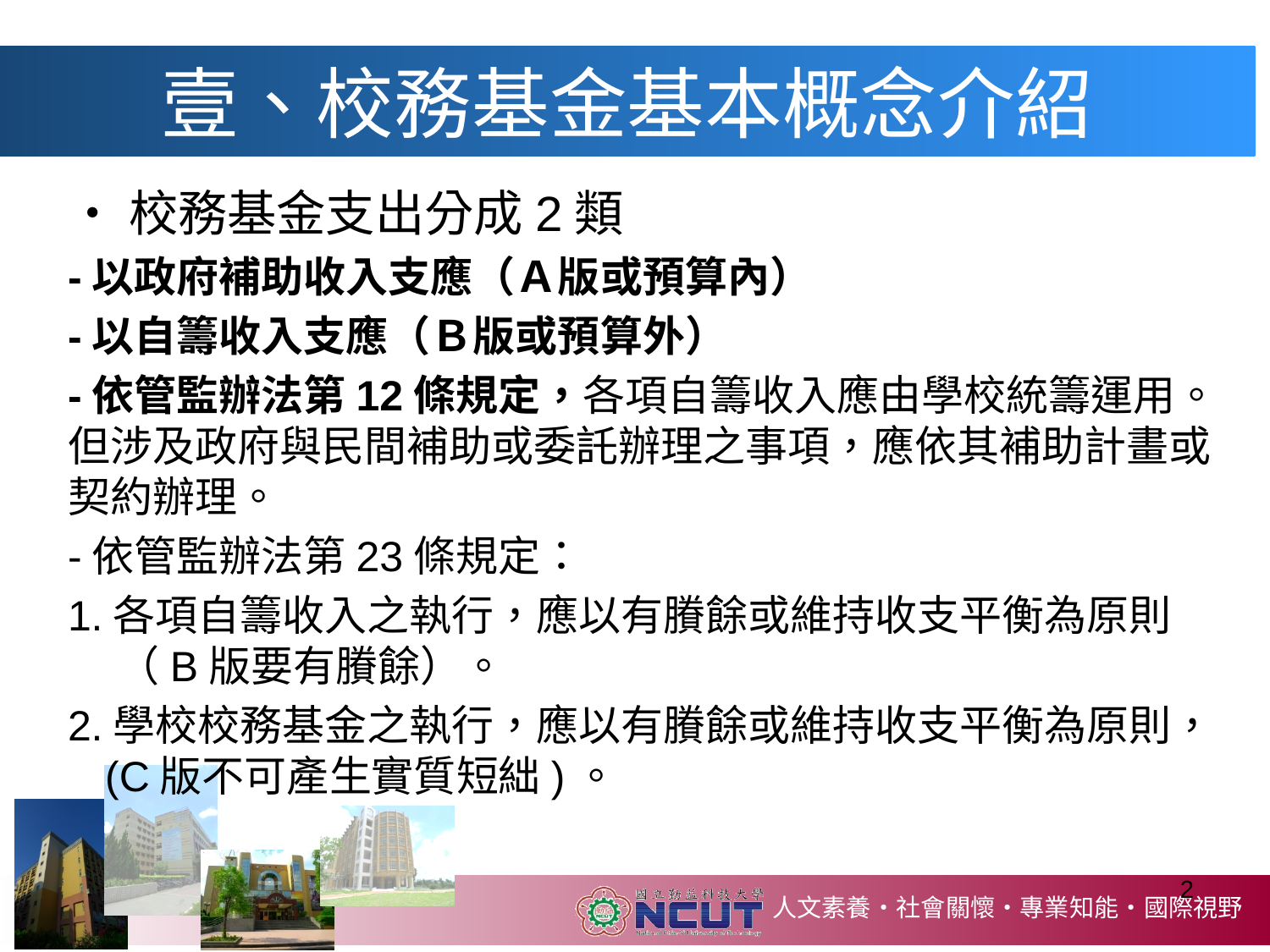

# 壹、校務基金基本概念介紹
‧校務基金支出分成2類
-以政府補助收入支應（Ａ版或預算內）
-以自籌收入支應（Ｂ版或預算外）
-依管監辦法第12條規定，各項自籌收入應由學校統籌運用。但涉及政府與民間補助或委託辦理之事項，應依其補助計畫或契約辦理。
-依管監辦法第23條規定：
1.各項自籌收入之執行，應以有賸餘或維持收支平衡為原則（B版要有賸餘）。
2.學校校務基金之執行，應以有賸餘或維持收支平衡為原則，(C版不可產生實質短絀)。

2